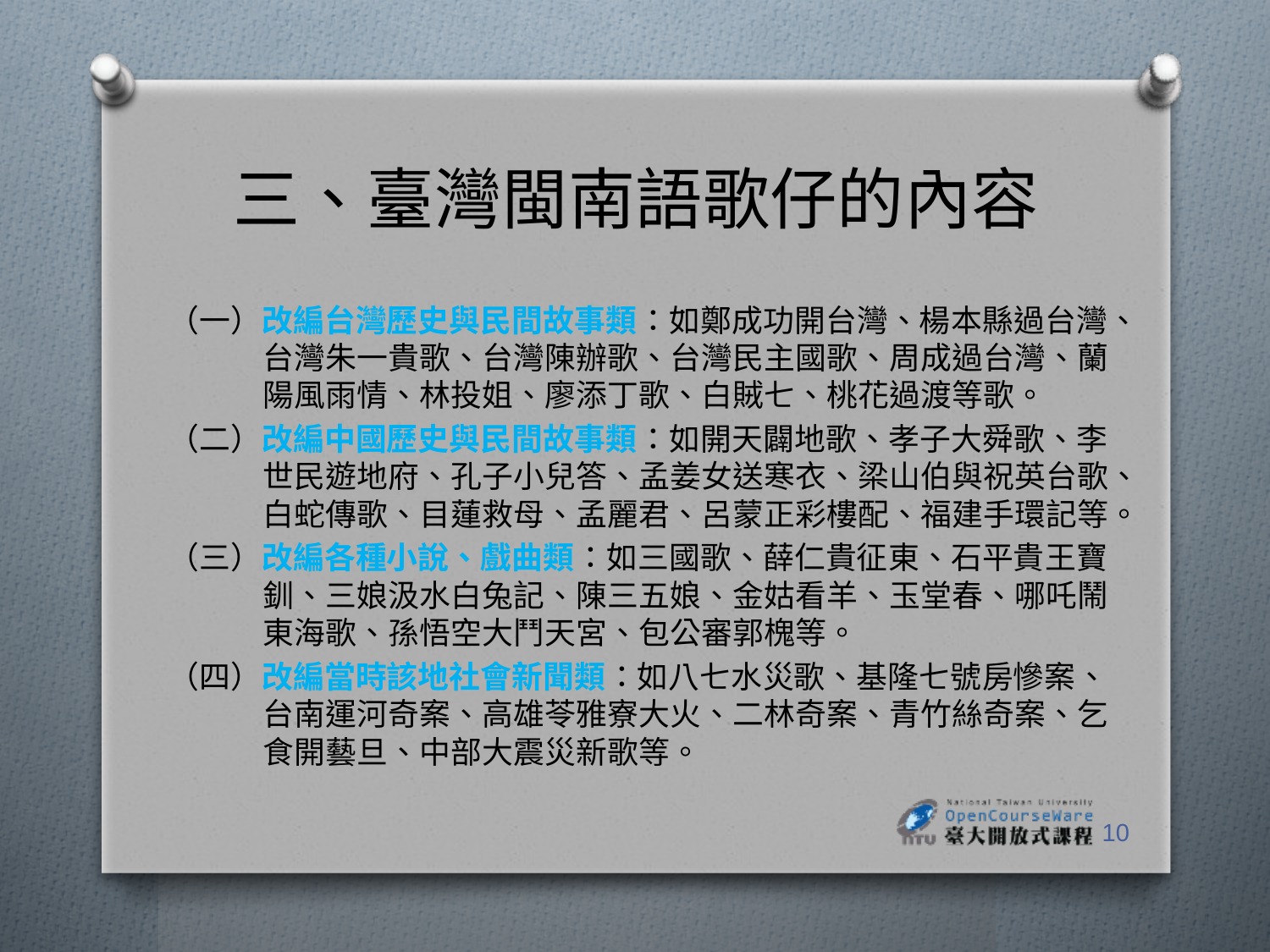

# 三、臺灣閩南語歌仔的內容
（一）改編台灣歷史與民間故事類：如鄭成功開台灣、楊本縣過台灣、台灣朱一貴歌、台灣陳辦歌、台灣民主國歌、周成過台灣、蘭陽風雨情、林投姐、廖添丁歌、白賊七、桃花過渡等歌。
（二）改編中國歷史與民間故事類：如開天闢地歌、孝子大舜歌、李世民遊地府、孔子小兒答、孟姜女送寒衣、梁山伯與祝英台歌、白蛇傳歌、目蓮救母、孟麗君、呂蒙正彩樓配、福建手環記等。
（三）改編各種小說、戲曲類：如三國歌、薛仁貴征東、石平貴王寶釧、三娘汲水白兔記、陳三五娘、金姑看羊、玉堂春、哪吒鬧東海歌、孫悟空大鬥天宮、包公審郭槐等。
（四）改編當時該地社會新聞類：如八七水災歌、基隆七號房慘案、台南運河奇案、高雄苓雅寮大火、二林奇案、青竹絲奇案、乞食開藝旦、中部大震災新歌等。
10